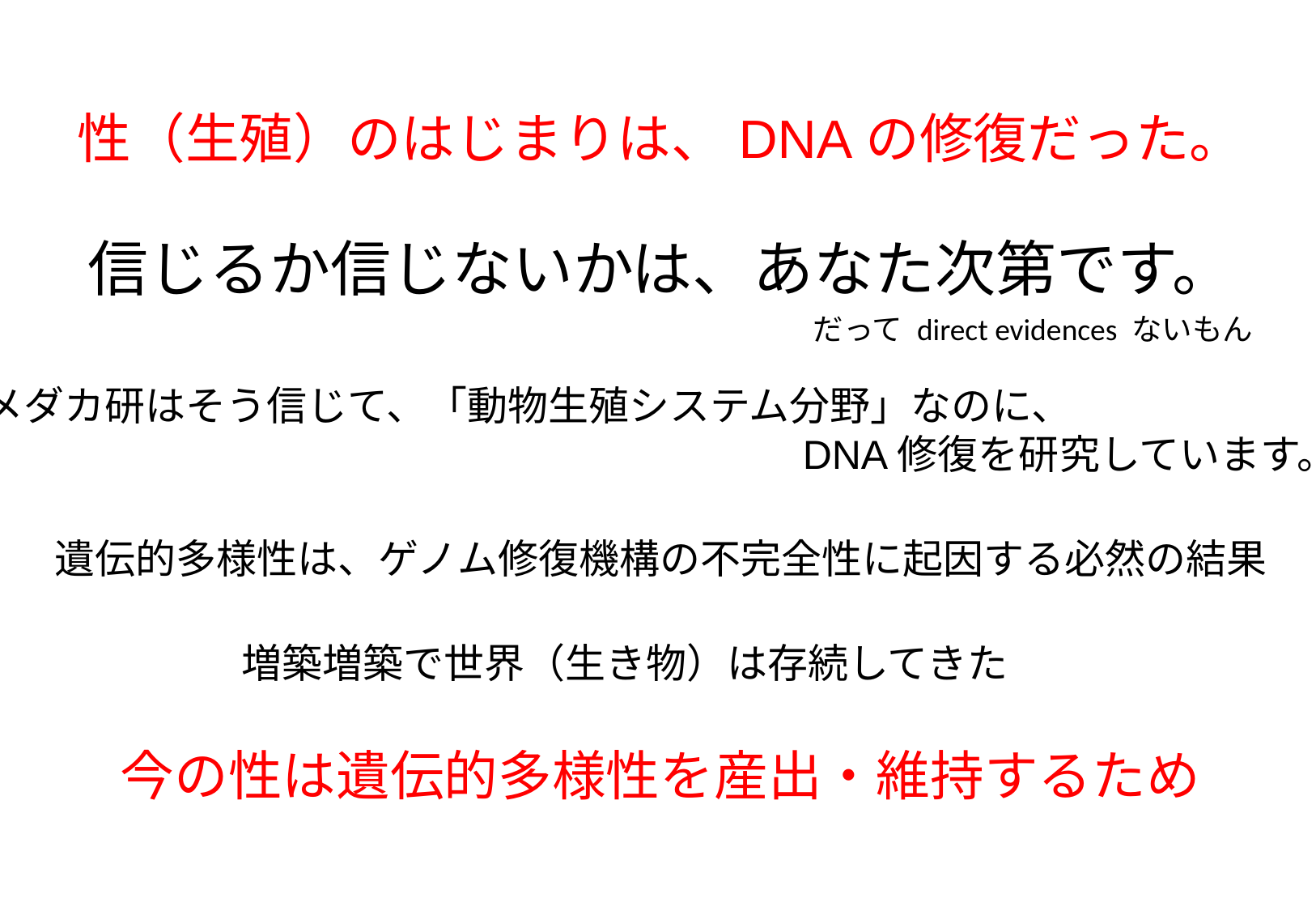

性（生殖）のはじまりは、DNAの修復だった。
信じるか信じないかは、あなた次第です。
だって direct evidences ないもん
メダカ研はそう信じて、「動物生殖システム分野」なのに、
　　　　　　　　　　　　　　　　　　　　DNA修復を研究しています。
遺伝的多様性は、ゲノム修復機構の不完全性に起因する必然の結果
増築増築で世界（生き物）は存続してきた
今の性は遺伝的多様性を産出・維持するため